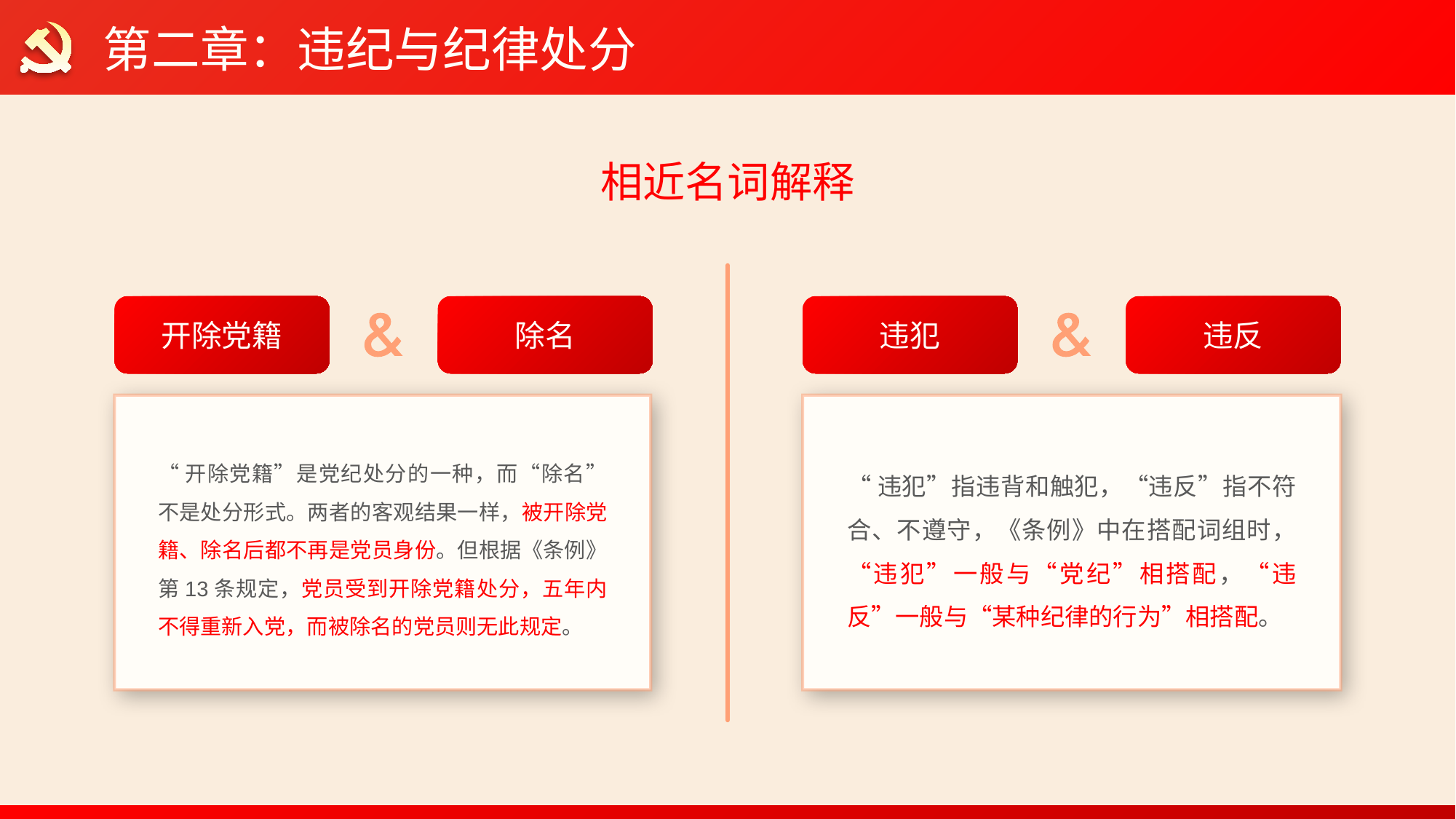

第二章：违纪与纪律处分
相近名词解释
开除党籍
除名
违犯
违反

“开除党籍”是党纪处分的一种，而“除名”不是处分形式。两者的客观结果一样，被开除党籍、除名后都不再是党员身份。但根据《条例》第13条规定，党员受到开除党籍处分，五年内不得重新入党，而被除名的党员则无此规定。

“违犯”指违背和触犯，“违反”指不符合、不遵守，《条例》中在搭配词组时，“违犯”一般与“党纪”相搭配，“违反”一般与“某种纪律的行为”相搭配。